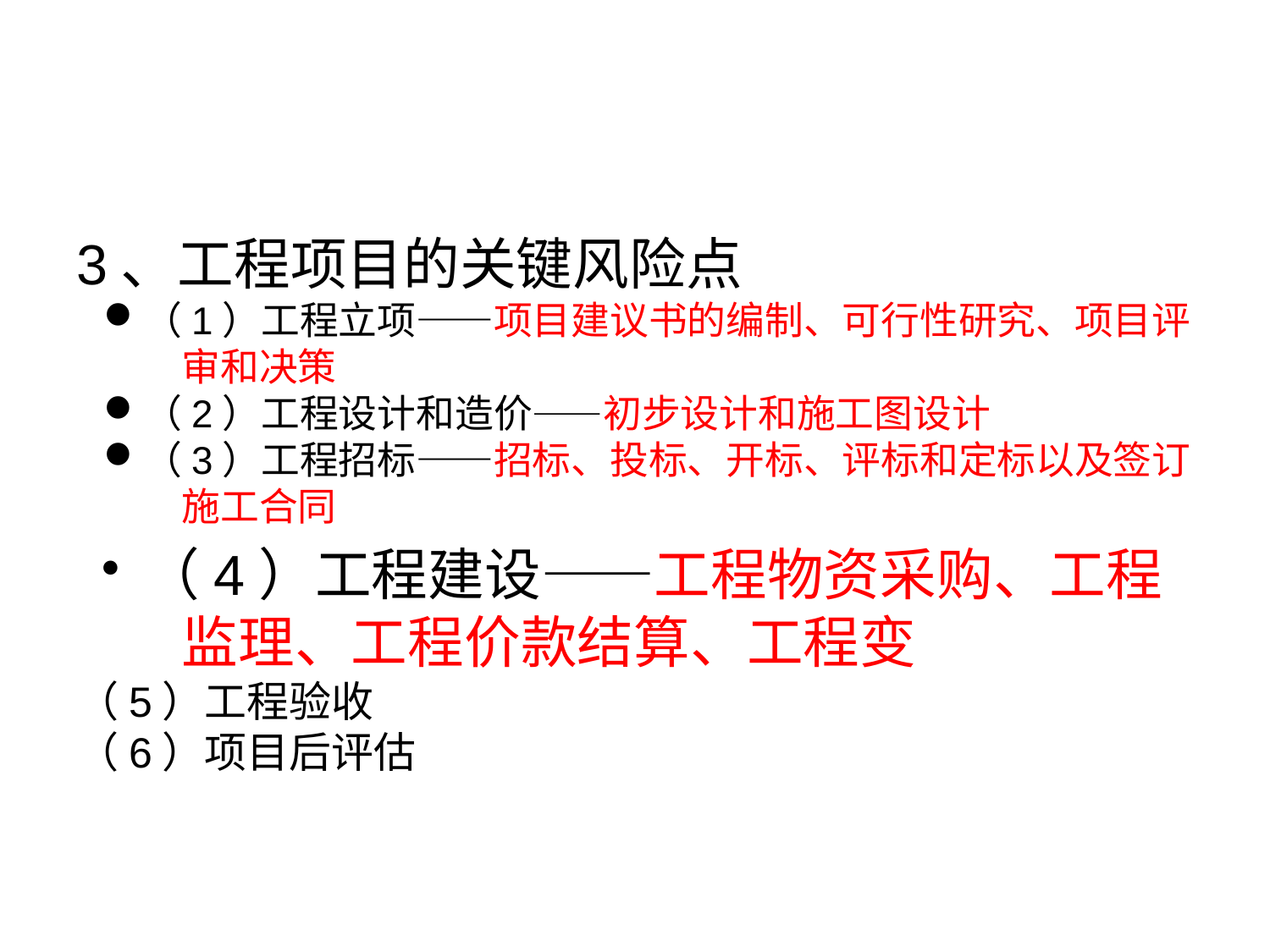

3、工程项目的关键风险点
（1）工程立项——项目建议书的编制、可行性研究、项目评审和决策
（2）工程设计和造价——初步设计和施工图设计
（3）工程招标——招标、投标、开标、评标和定标以及签订施工合同
（4）工程建设——工程物资采购、工程监理、工程价款结算、工程变
（5）工程验收
（6）项目后评估